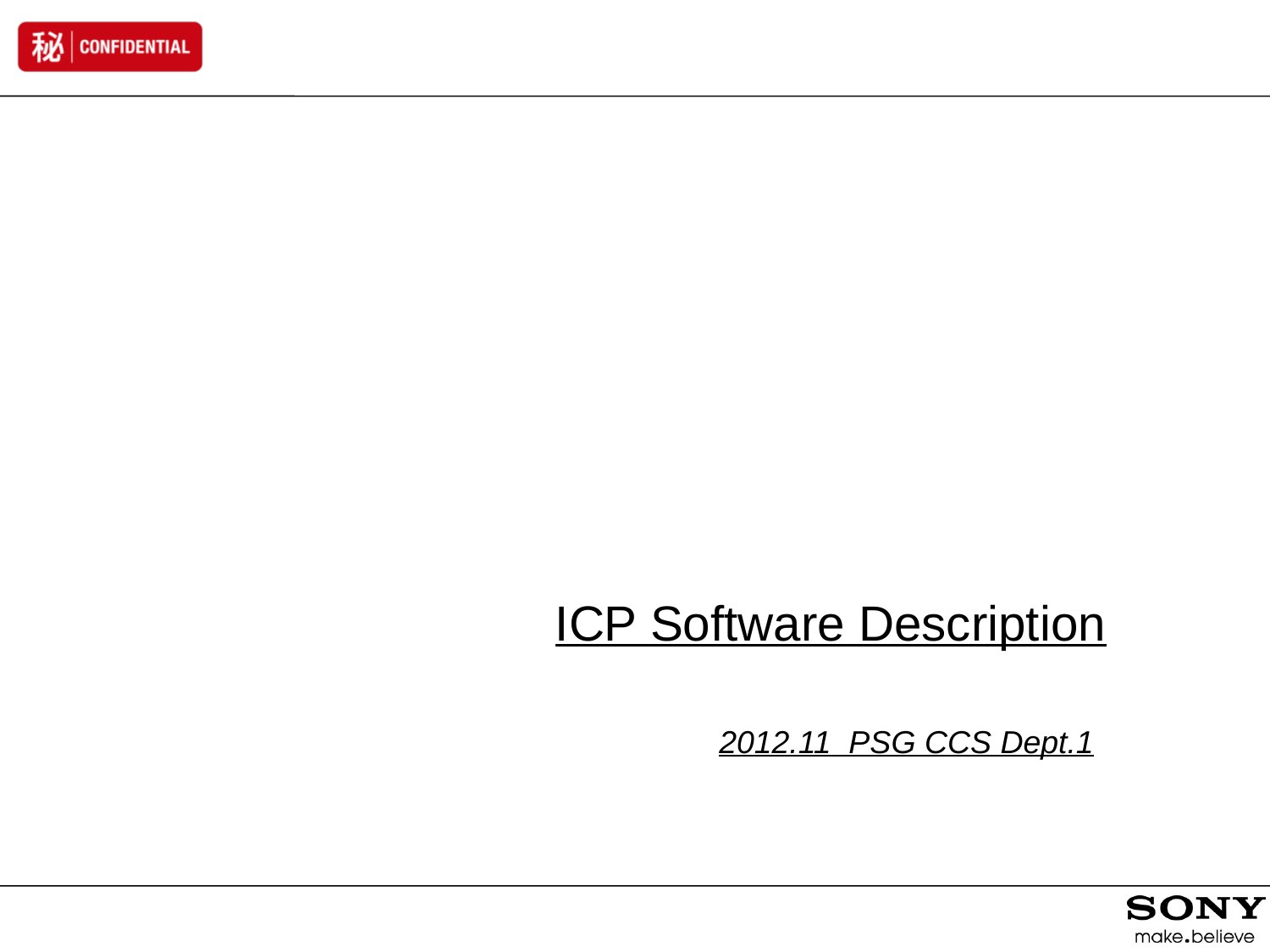

# MVS-6520/6530/3000 メカニカルブロック
ICP Software Description
2012.11  PSG CCS Dept.1